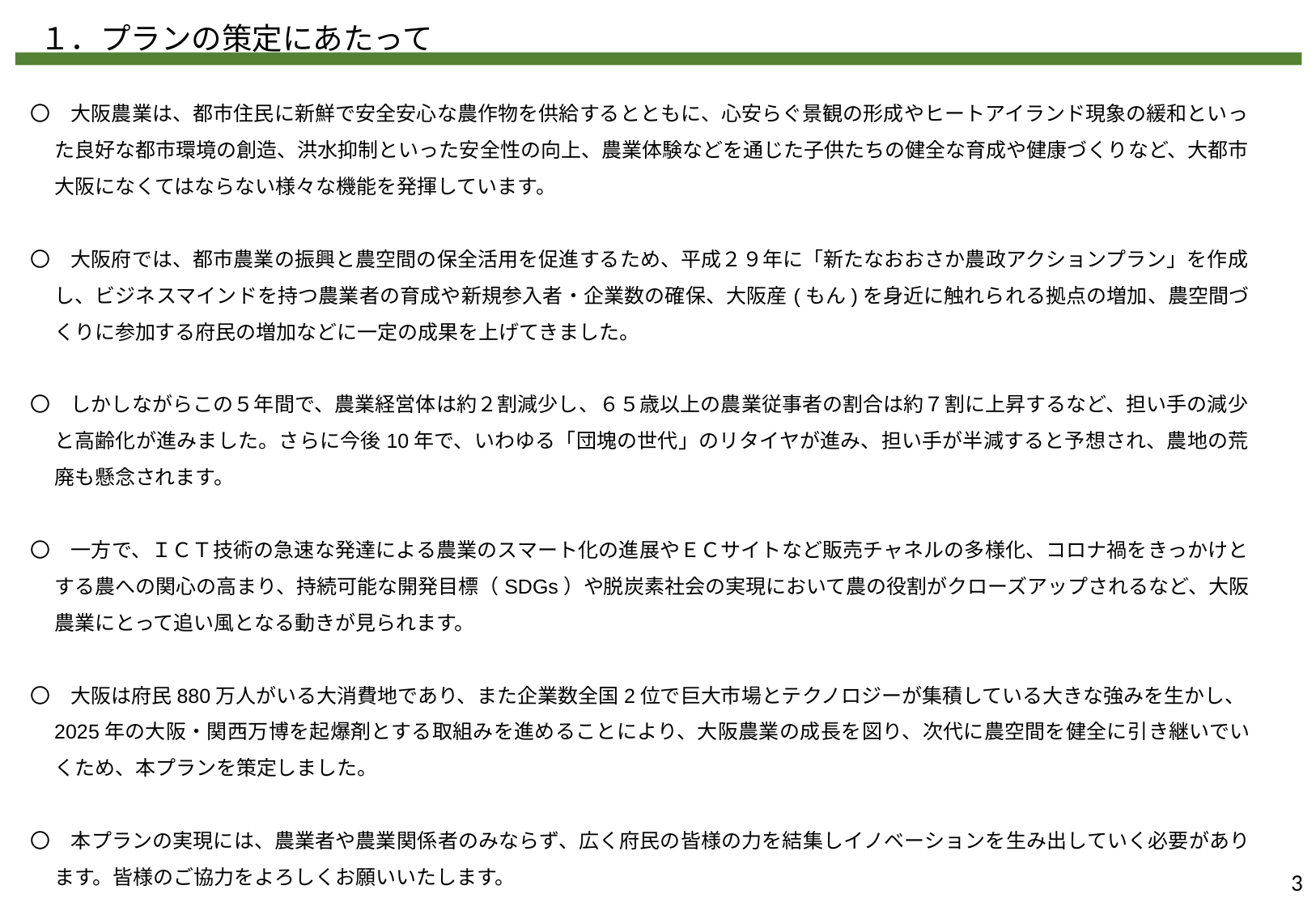

１．プランの策定にあたって

〇　大阪農業は、都市住民に新鮮で安全安心な農作物を供給するとともに、心安らぐ景観の形成やヒートアイランド現象の緩和といった良好な都市環境の創造、洪水抑制といった安全性の向上、農業体験などを通じた子供たちの健全な育成や健康づくりなど、大都市大阪になくてはならない様々な機能を発揮しています。

〇　大阪府では、都市農業の振興と農空間の保全活用を促進するため、平成２９年に「新たなおおさか農政アクションプラン」を作成し、ビジネスマインドを持つ農業者の育成や新規参入者・企業数の確保、大阪産(もん)を身近に触れられる拠点の増加、農空間づくりに参加する府民の増加などに一定の成果を上げてきました。

〇　しかしながらこの５年間で、農業経営体は約２割減少し、６５歳以上の農業従事者の割合は約７割に上昇するなど、担い手の減少と高齢化が進みました。さらに今後10年で、いわゆる「団塊の世代」のリタイヤが進み、担い手が半減すると予想され、農地の荒廃も懸念されます。

〇　一方で、ＩＣＴ技術の急速な発達による農業のスマート化の進展やＥＣサイトなど販売チャネルの多様化、コロナ禍をきっかけとする農への関心の高まり、持続可能な開発目標（SDGs）や脱炭素社会の実現において農の役割がクローズアップされるなど、大阪農業にとって追い風となる動きが見られます。

〇　大阪は府民880万人がいる大消費地であり、また企業数全国2位で巨大市場とテクノロジーが集積している大きな強みを生かし、2025年の大阪・関西万博を起爆剤とする取組みを進めることにより、大阪農業の成長を図り、次代に農空間を健全に引き継いでいくため、本プランを策定しました。

〇　本プランの実現には、農業者や農業関係者のみならず、広く府民の皆様の力を結集しイノベーションを生み出していく必要があります。皆様のご協力をよろしくお願いいたします。
3